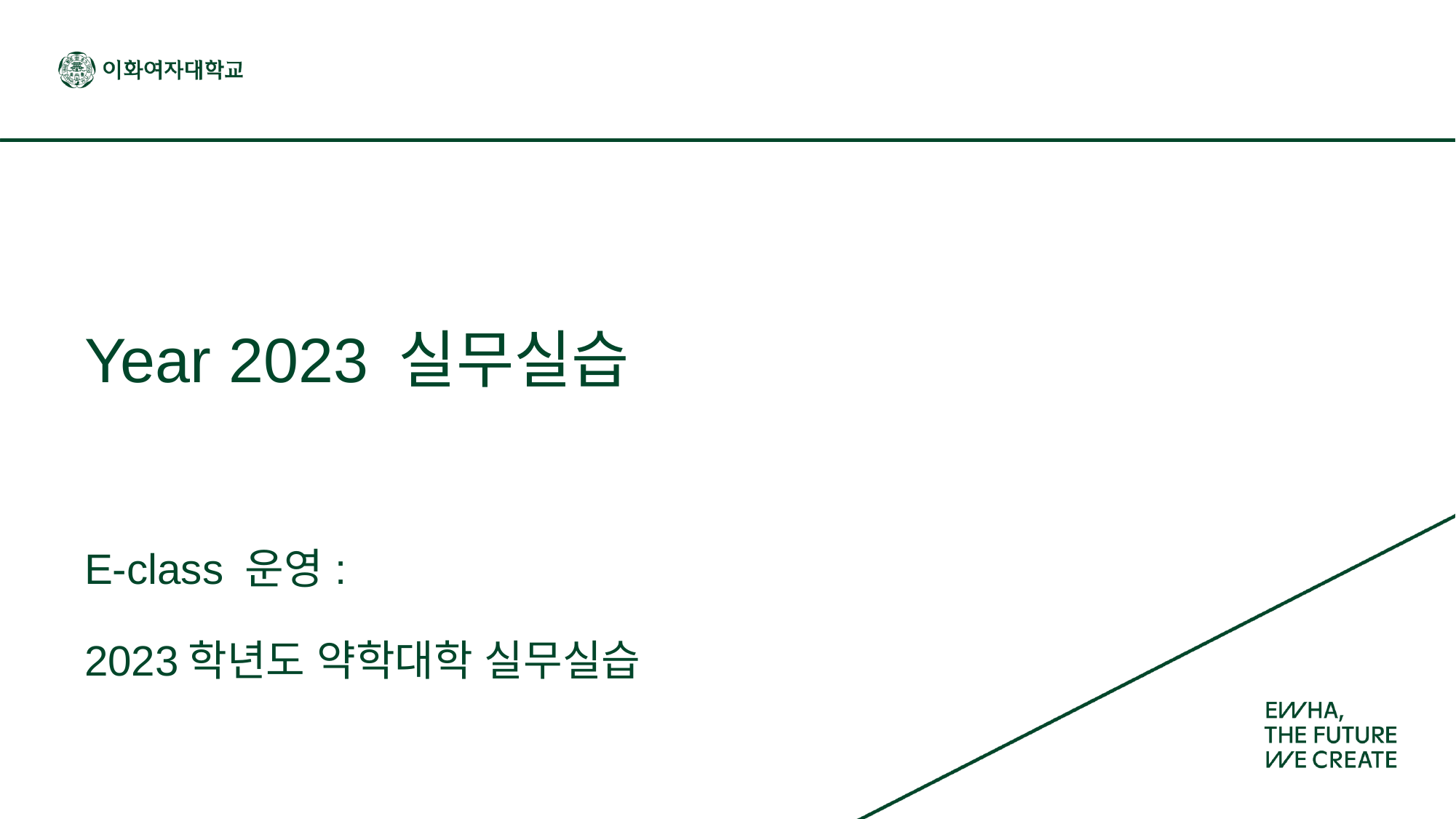

# Year 2023 실무실습
E-class 운영:
2023학년도 약학대학 실무실습